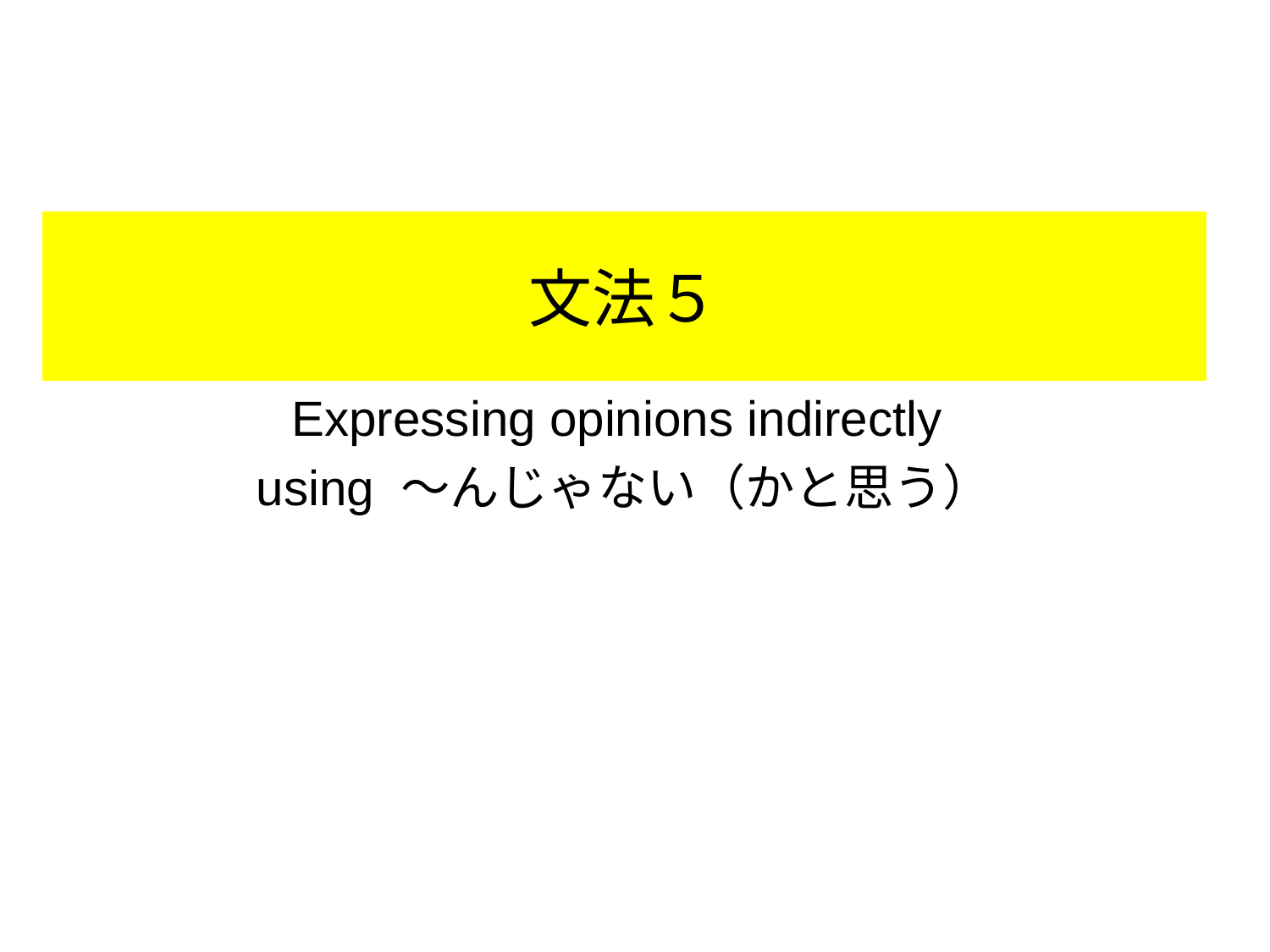

# 文法５
Expressing opinions indirectly
using 〜んじゃない（かと思う）